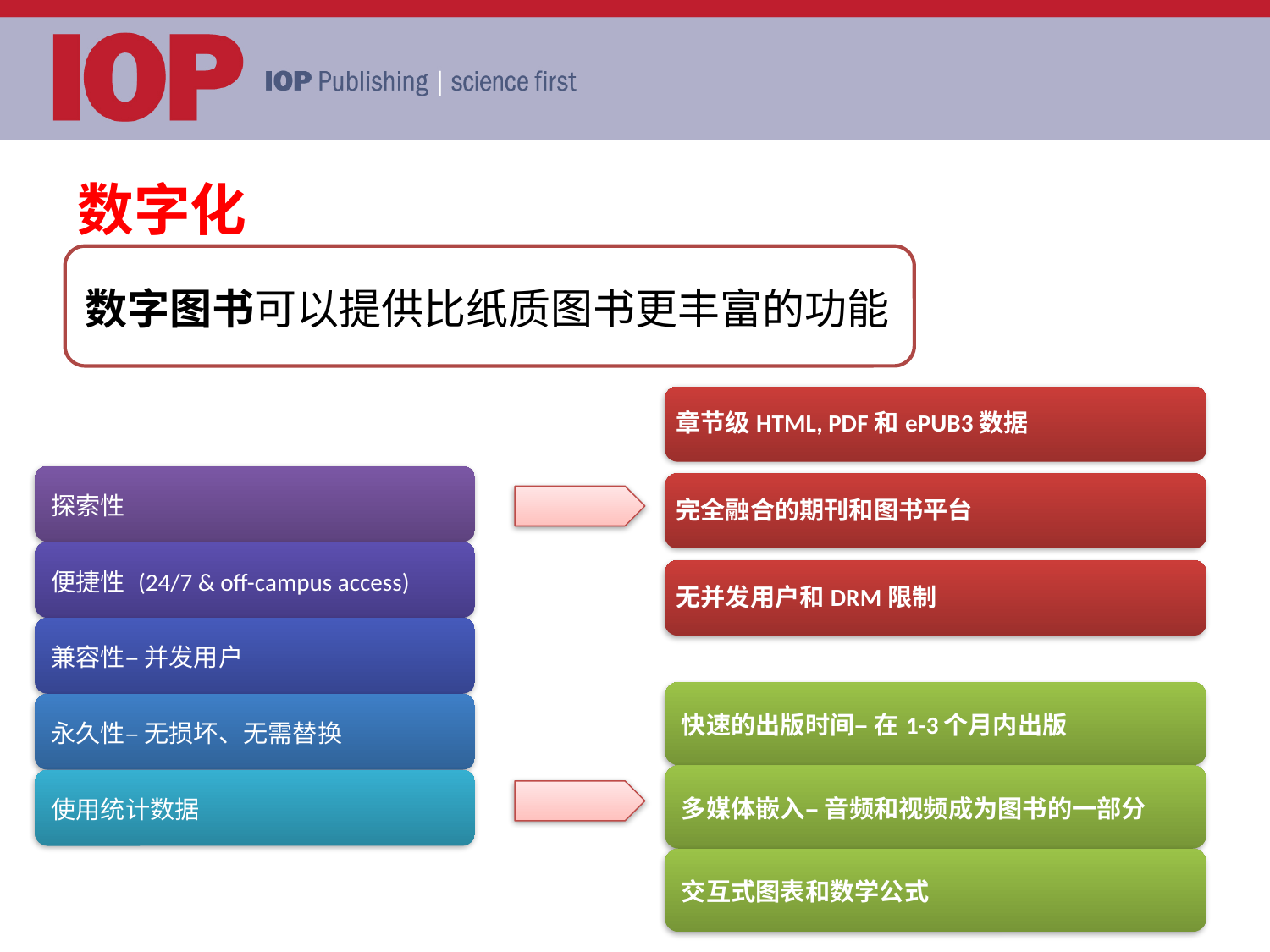

# 数字化
数字图书可以提供比纸质图书更丰富的功能
章节级HTML, PDF和ePUB3数据
完全融合的期刊和图书平台
无并发用户和DRM限制
探索性
兼容性– 并发用户
永久性– 无损坏、无需替换
使用统计数据
便捷性 (24/7 & off-campus access)

多媒体嵌入– 音频和视频成为图书的一部分
快速的出版时间– 在1-3个月内出版
交互式图表和数学公式